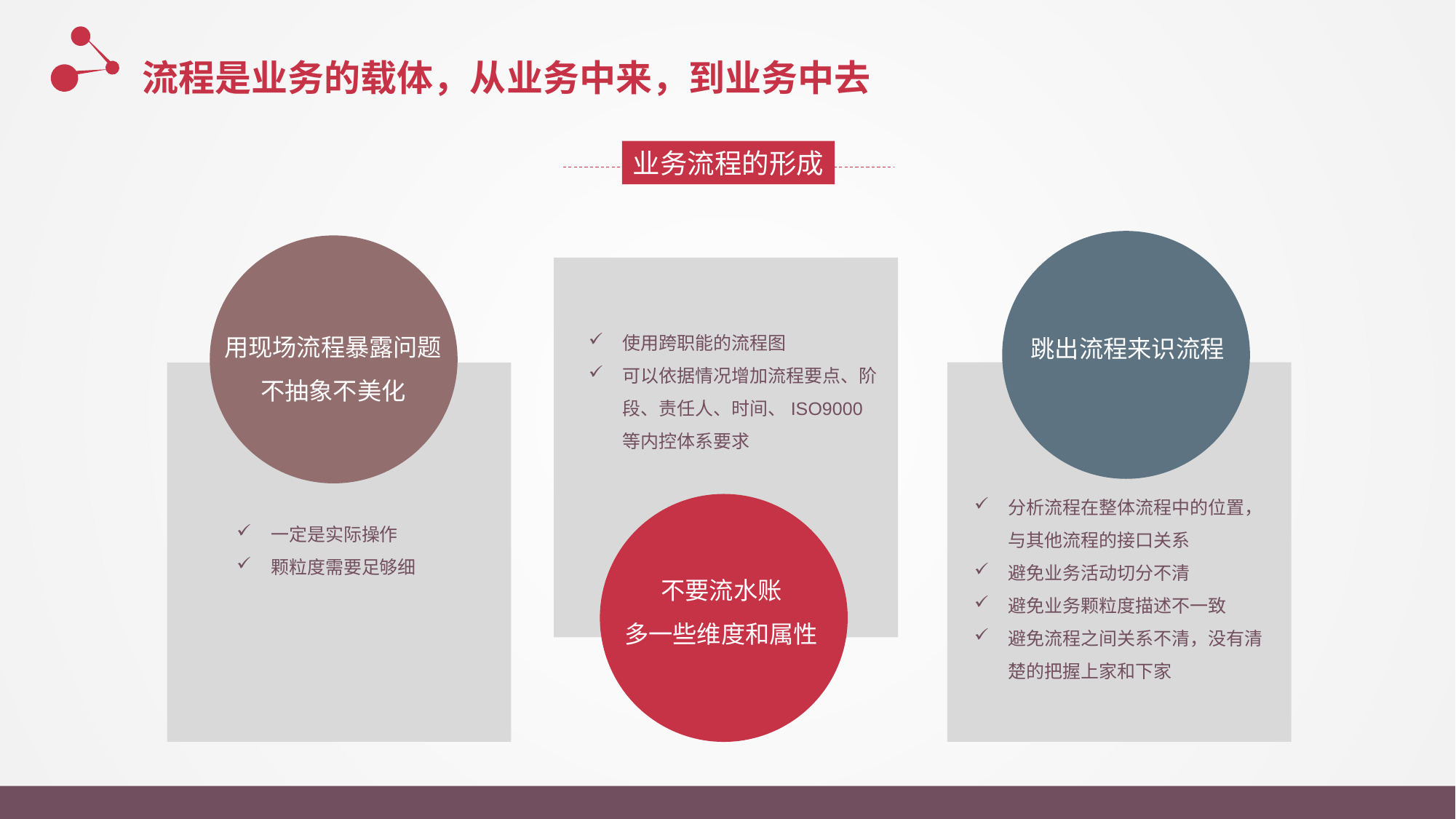

流程是业务的载体，从业务中来，到业务中去

业务流程的形成

用现场流程暴露问题
不抽象不美化
跳出流程来识流程
使用跨职能的流程图
可以依据情况增加流程要点、阶段、责任人、时间、ISO9000等内控体系要求

分析流程在整体流程中的位置，与其他流程的接口关系
避免业务活动切分不清
避免业务颗粒度描述不一致
避免流程之间关系不清，没有清楚的把握上家和下家

一定是实际操作
颗粒度需要足够细
不要流水账
多一些维度和属性